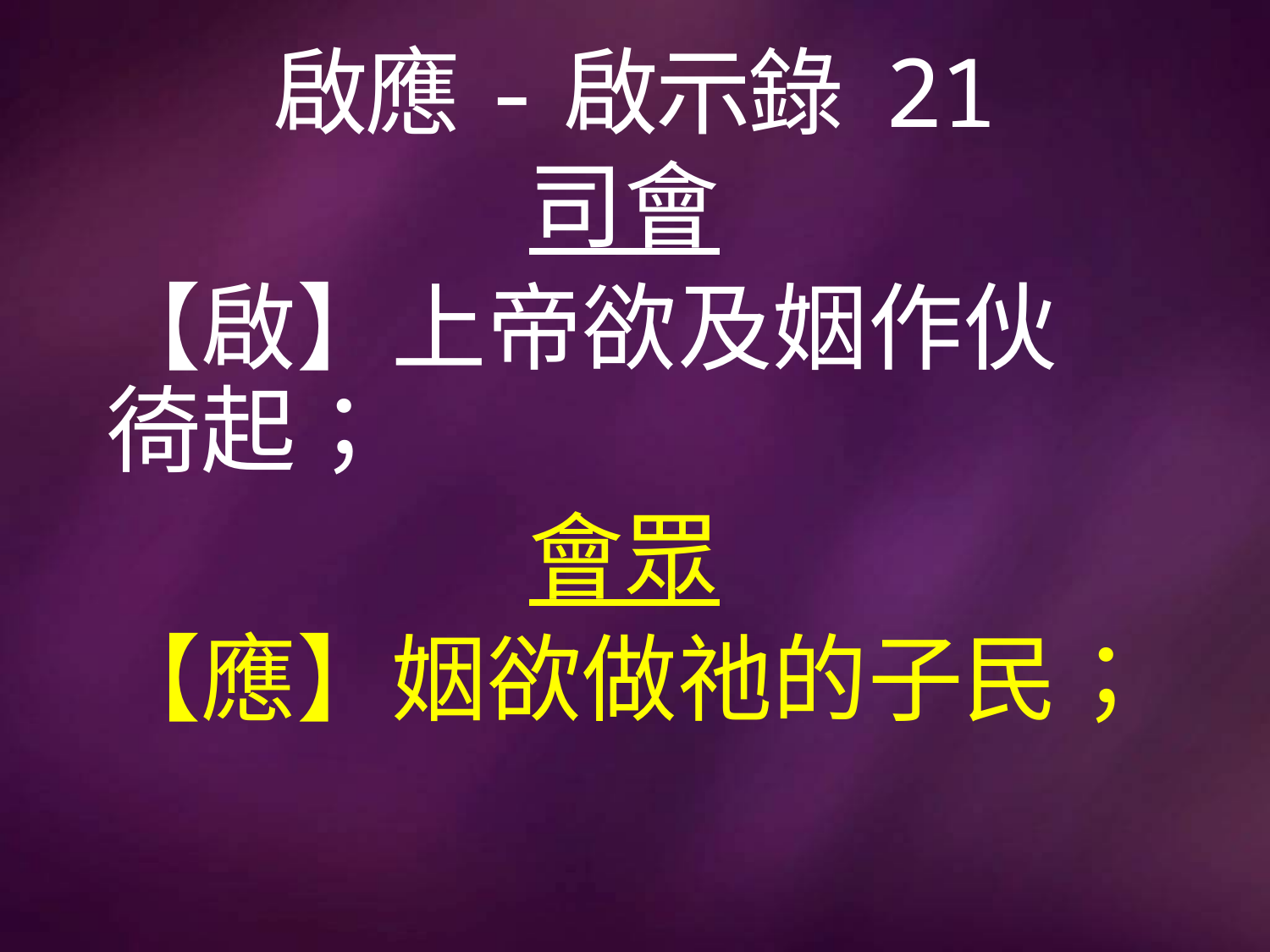

# 啟應-啟示錄 21
司會
【啟】上帝欲及姻作伙徛起；

會眾
【應】姻欲做祂的子民；